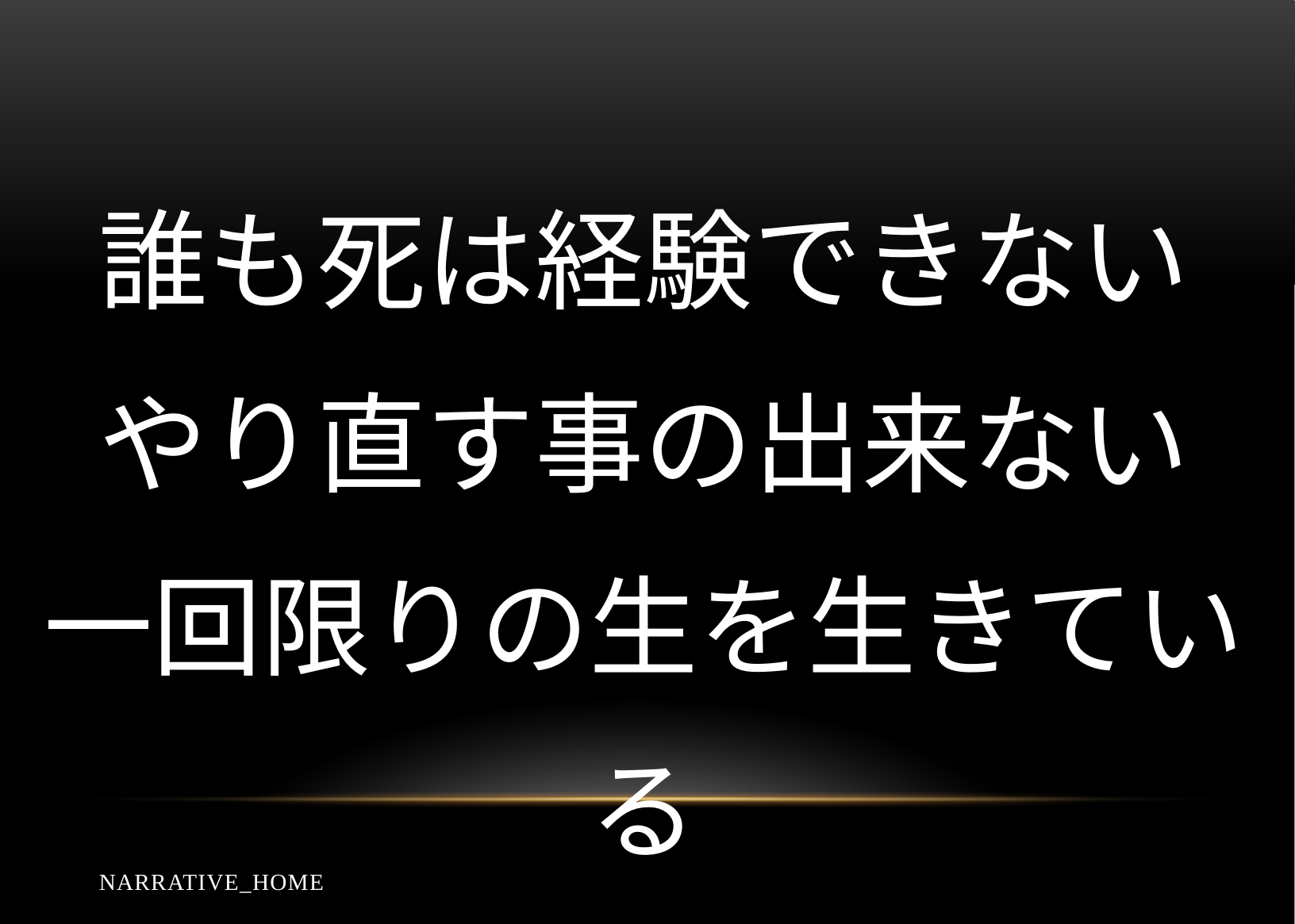

誰も死は経験できない
やり直す事の出来ない
一回限りの生を生きている
Narrative_home